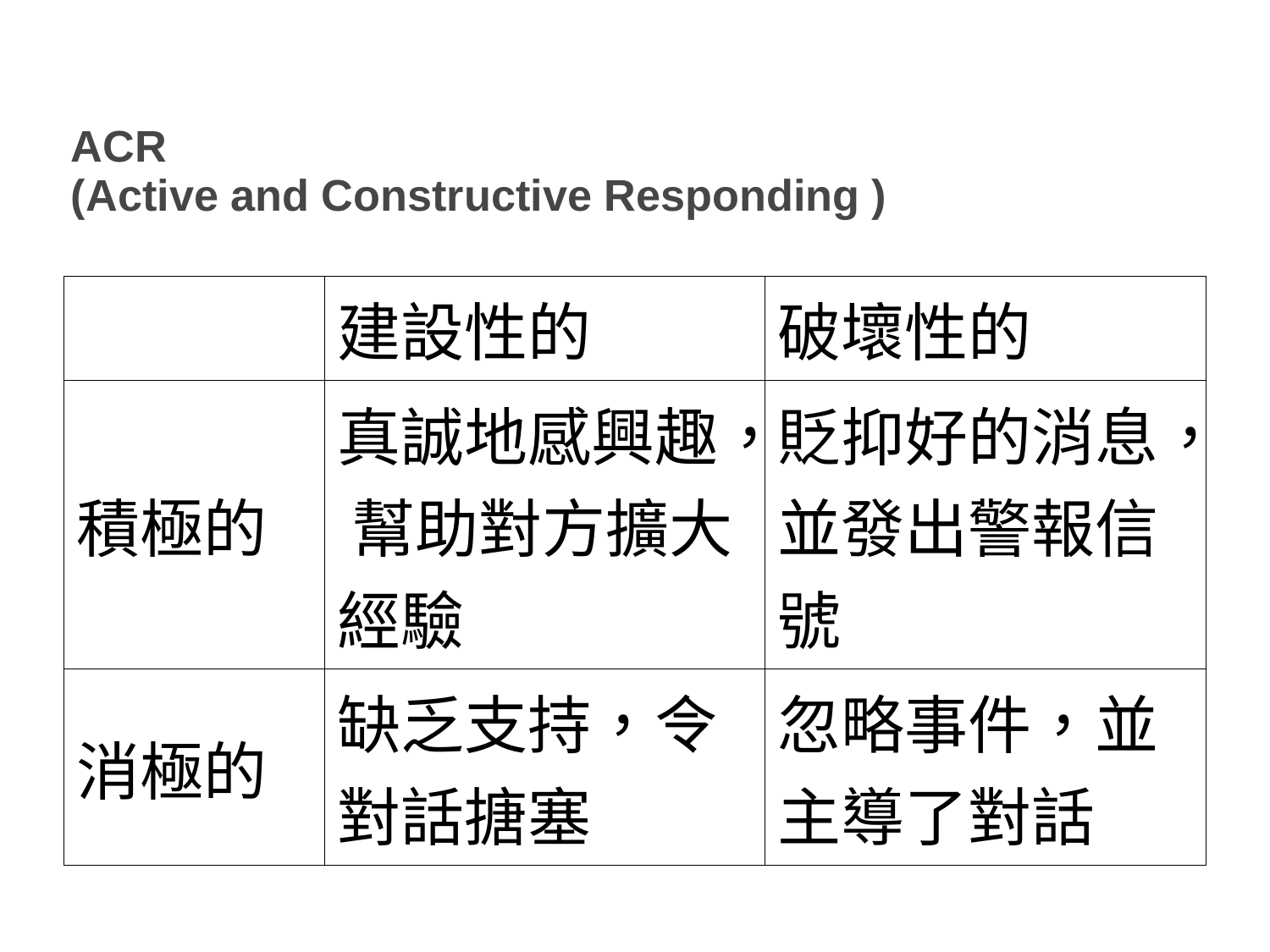

# ACR (Active and Constructive Responding )
|  | 建設性的 | 破壞性的 |
| --- | --- | --- |
| 積極的 | 真誠地感興趣， 幫助對方擴大經驗 | 貶抑好的消息，並發出警報信 號 |
| 消極的 | 缺乏支持，令對話搪塞 | 忽略事件，並主導了對話 |